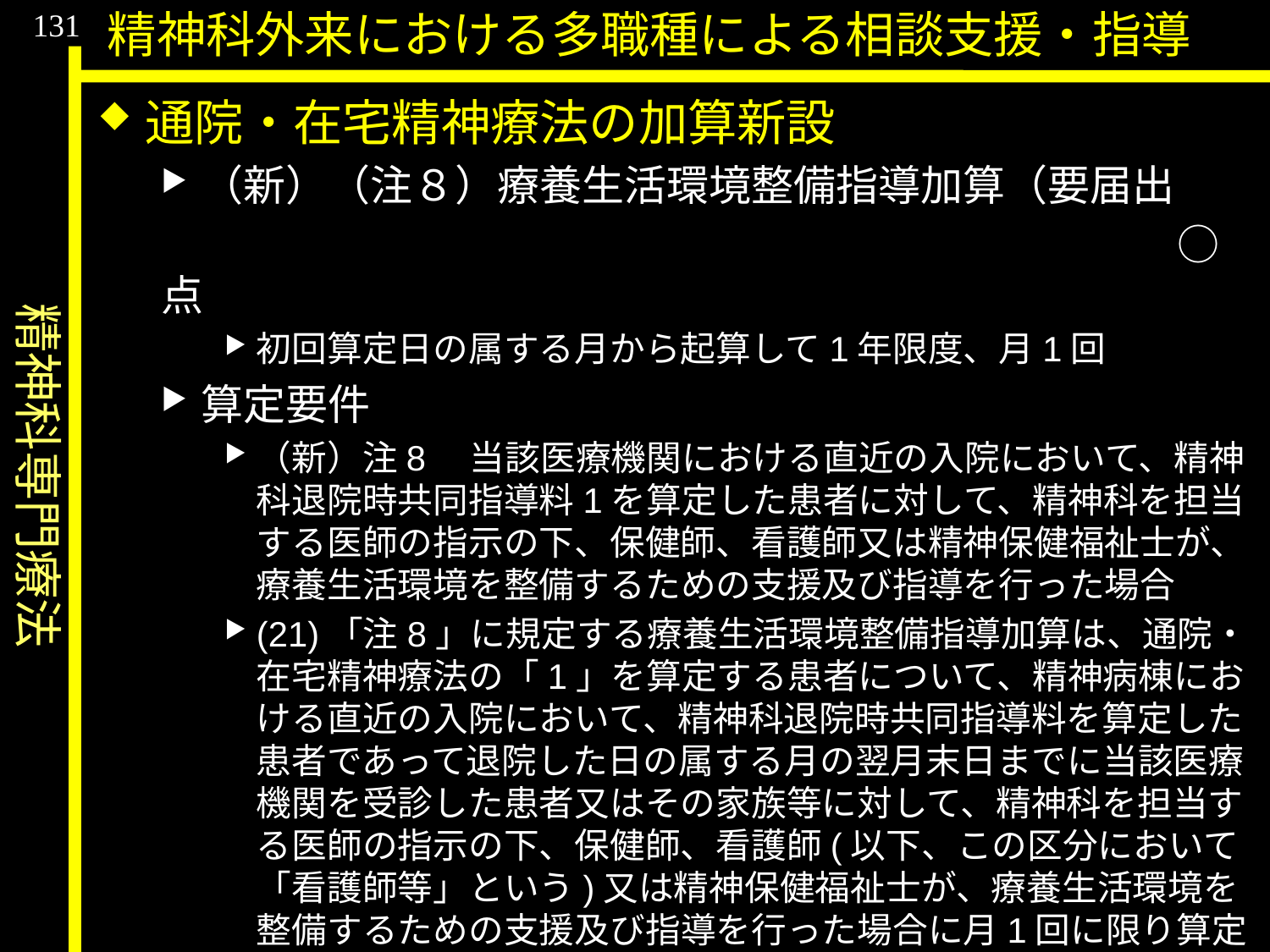

精神科専門療法
131
精神科外来における多職種による相談支援・指導

通院・在宅精神療法の加算新設
（新）（注８）療養生活環境整備指導加算（要届出
								○点
初回算定日の属する月から起算して1年限度、月1回
算定要件
（新）注8　当該医療機関における直近の入院において、精神科退院時共同指導料1を算定した患者に対して、精神科を担当する医師の指示の下、保健師、看護師又は精神保健福祉士が、療養生活環境を整備するための支援及び指導を行った場合
(21)「注8」に規定する療養生活環境整備指導加算は、通院・在宅精神療法の「1」を算定する患者について、精神病棟における直近の入院において、精神科退院時共同指導料を算定した患者であって退院した日の属する月の翌月末日までに当該医療機関を受診した患者又はその家族等に対して、精神科を担当する医師の指示の下、保健師、看護師(以下、この区分において「看護師等」という)又は精神保健福祉士が、療養生活環境を整備するための支援及び指導を行った場合に月1回に限り算定できる。なお、実施に当たっては、以下の要件をいずれも満たすこと